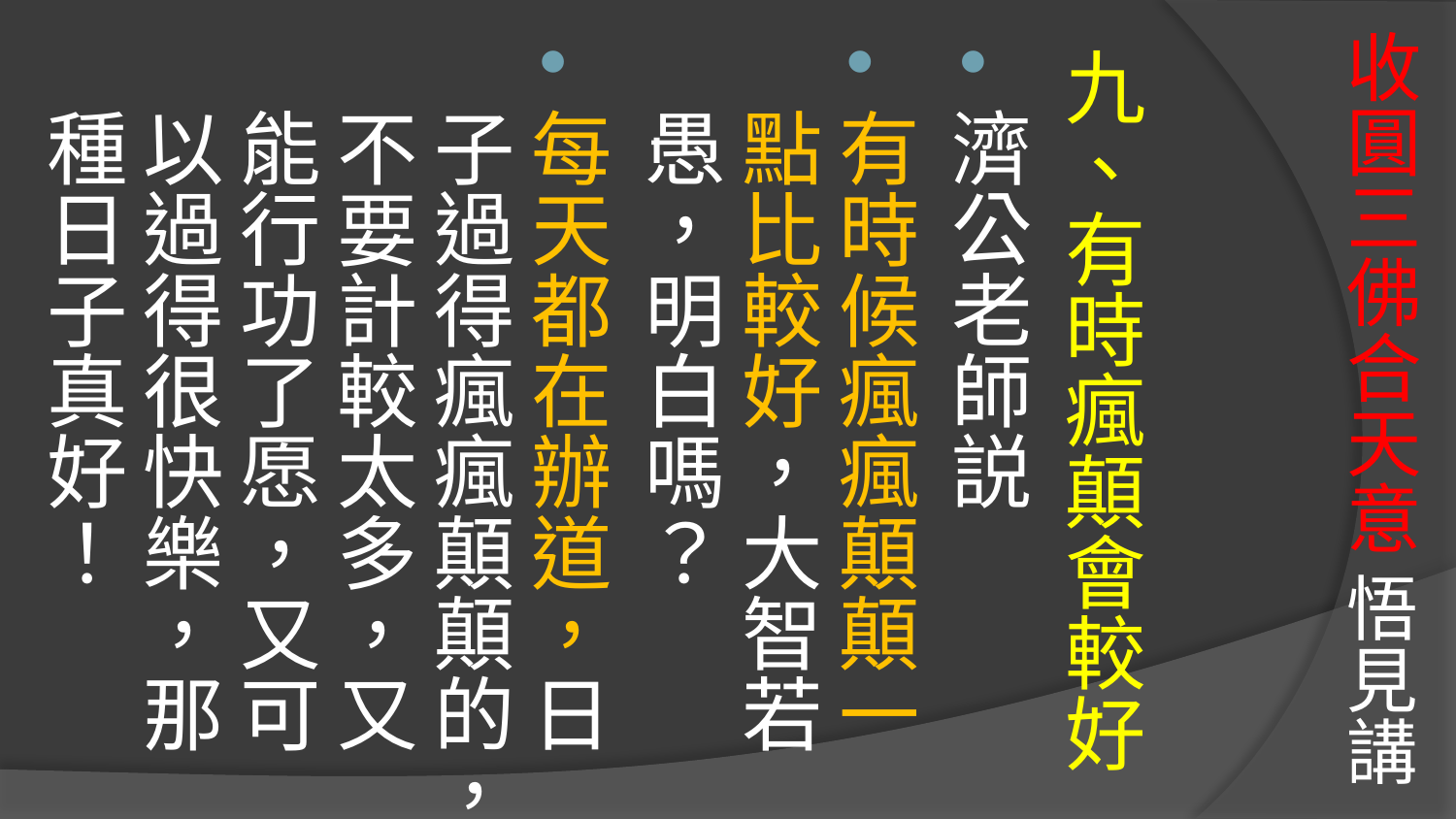

# 收圓三佛合天意 悟見講
九、有時瘋顛會較好
濟公老師説
有時候瘋瘋顛顛一點比較好，大智若愚，明白嗎？
每天都在辦道，日子過得瘋瘋顛顛的，不要計較太多，又能行功了愿，又可以過得很快樂，那種日子真好！